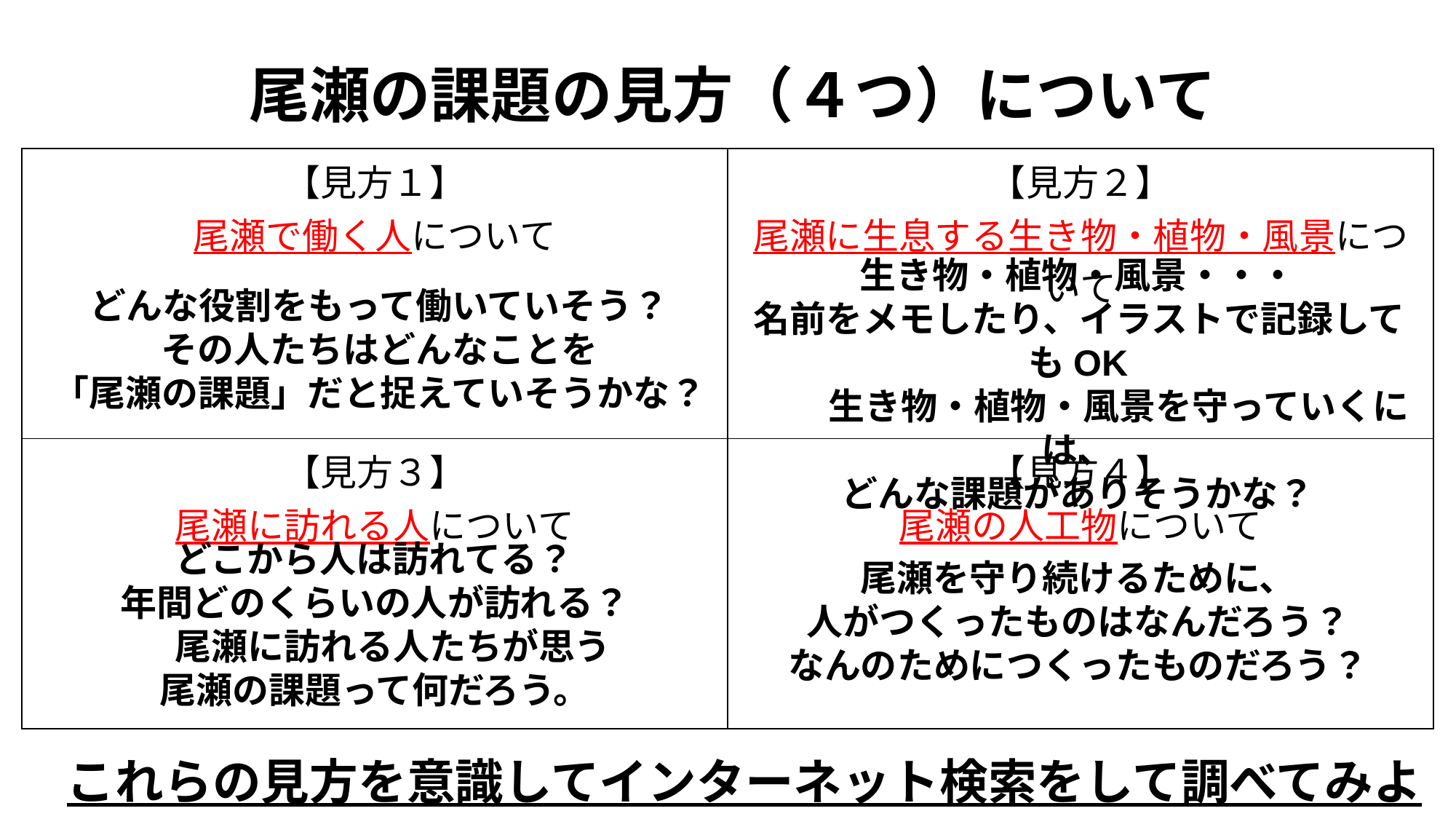

尾瀬の課題の見方（４つ）について
| 【見方１】 尾瀬で働く人について | 【見方２】 尾瀬に生息する生き物・植物・風景について |
| --- | --- |
| 【見方３】 尾瀬に訪れる人について | 【見方４】 尾瀬の人工物について |
生き物・植物・風景・・・
名前をメモしたり、イラストで記録してもOK
　　 生き物・植物・風景を守っていくには、
どんな課題がありそうかな？
どんな役割をもって働いていそう？
その人たちはどんなことを
「尾瀬の課題」だと捉えていそうかな？
どこから人は訪れてる？
年間どのくらいの人が訪れる？
　尾瀬に訪れる人たちが思う
尾瀬の課題って何だろう。
尾瀬を守り続けるために、
人がつくったものはなんだろう？
なんのためにつくったものだろう？
これらの見方を意識してインターネット検索をして調べてみよう！